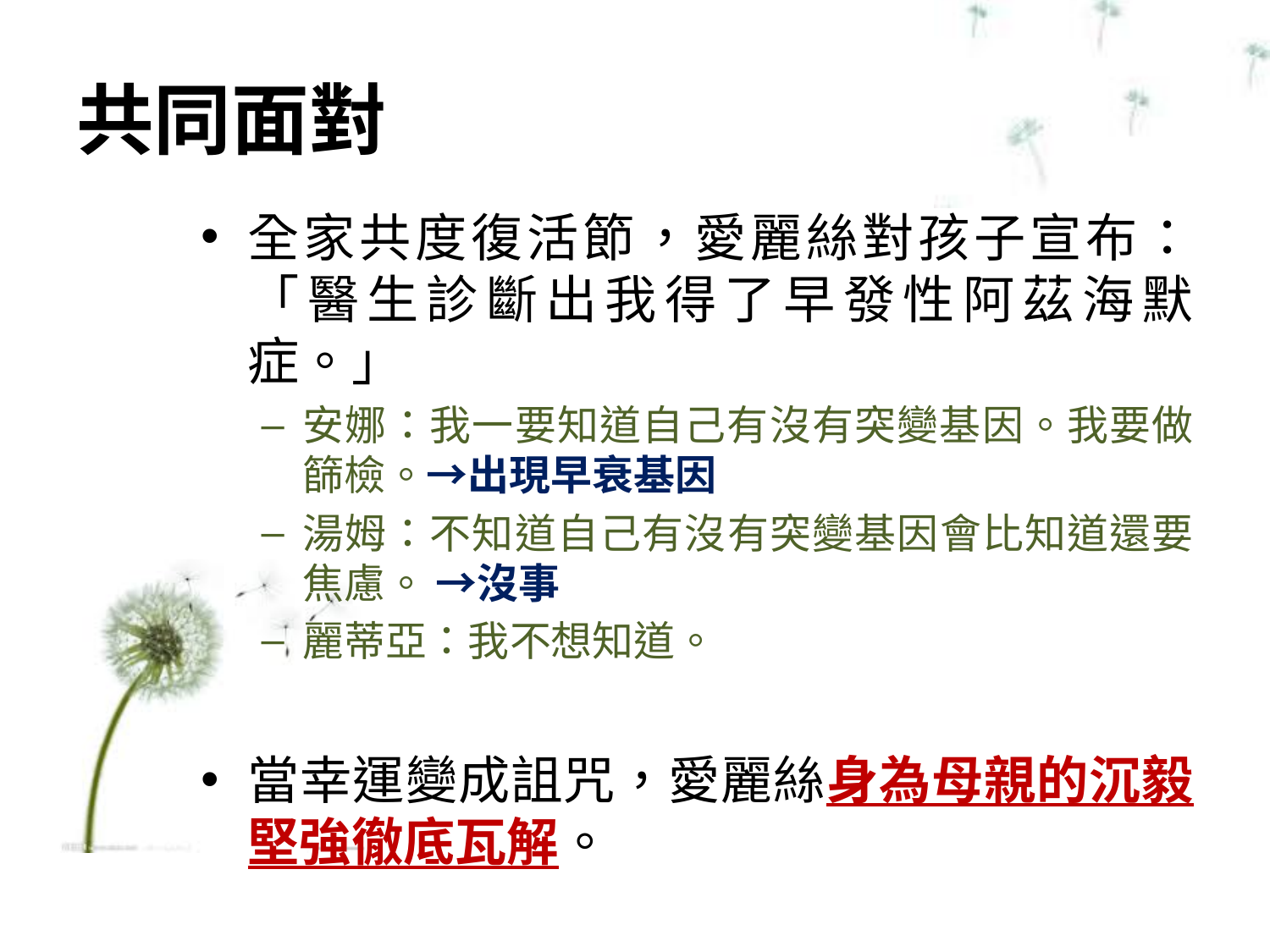

# 共同面對
全家共度復活節，愛麗絲對孩子宣布：「醫生診斷出我得了早發性阿茲海默症。」
安娜：我一要知道自己有沒有突變基因。我要做篩檢。→出現早衰基因
湯姆：不知道自己有沒有突變基因會比知道還要焦慮。 →沒事
麗蒂亞：我不想知道。

當幸運變成詛咒，愛麗絲身為母親的沉毅堅強徹底瓦解。